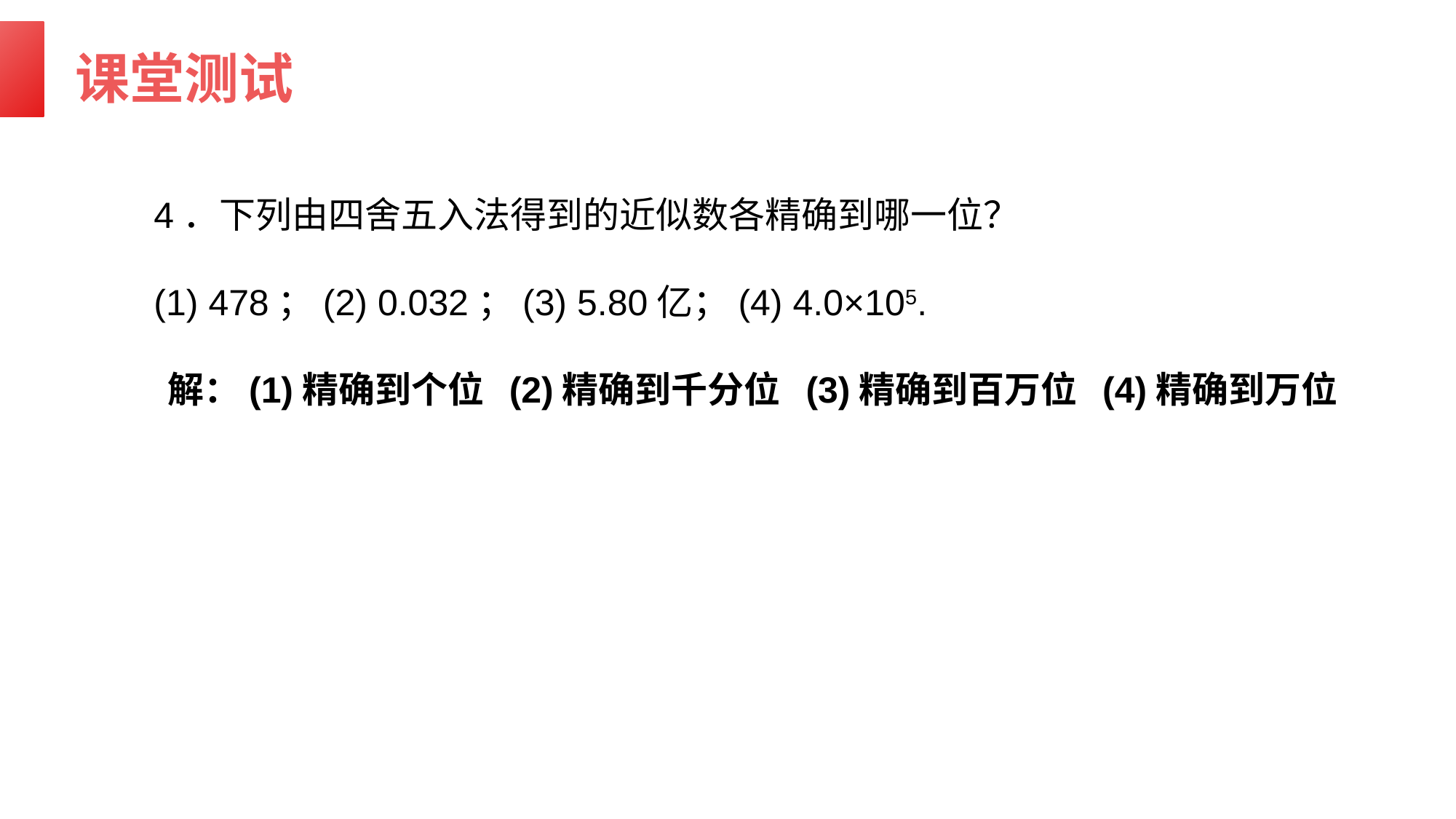

课堂测试
4．下列由四舍五入法得到的近似数各精确到哪一位？
(1) 478；(2) 0.032；(3) 5.80亿；(4) 4.0×105.
解：(1)精确到个位  (2)精确到千分位  (3)精确到百万位  (4)精确到万位